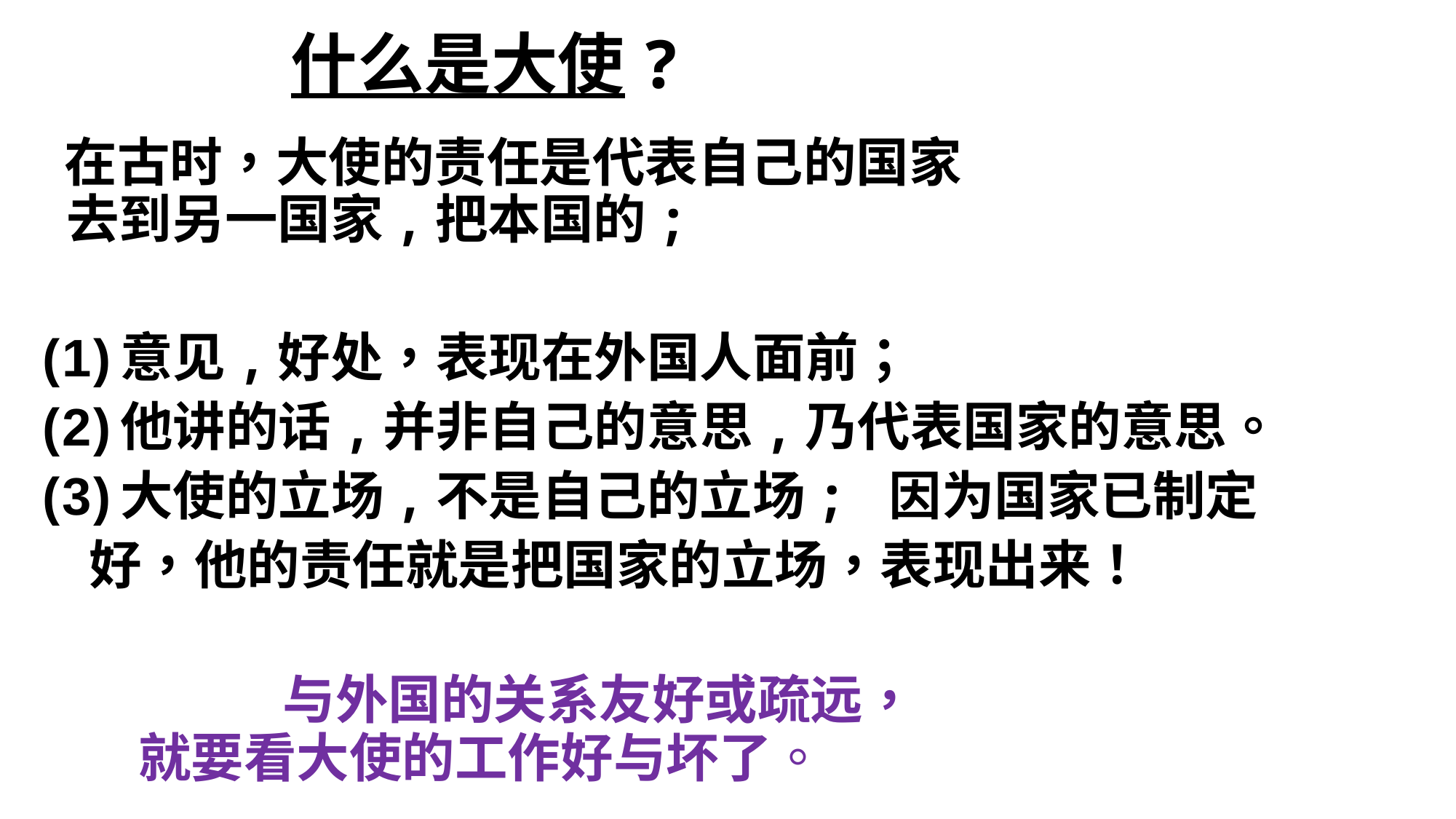

# 什么是大使?
 在古时，大使的责任是代表自己的国家
  去到另一国家,把本国的;

意见,好处，表现在外国人面前；
他讲的话,并非自己的意思,乃代表国家的意思。
大使的立场,不是自己的立场; 因为国家已制定
   好，他的责任就是把国家的立场，表现出来！

                 与外国的关系友好或疏远，
        就要看大使的工作好与坏了。